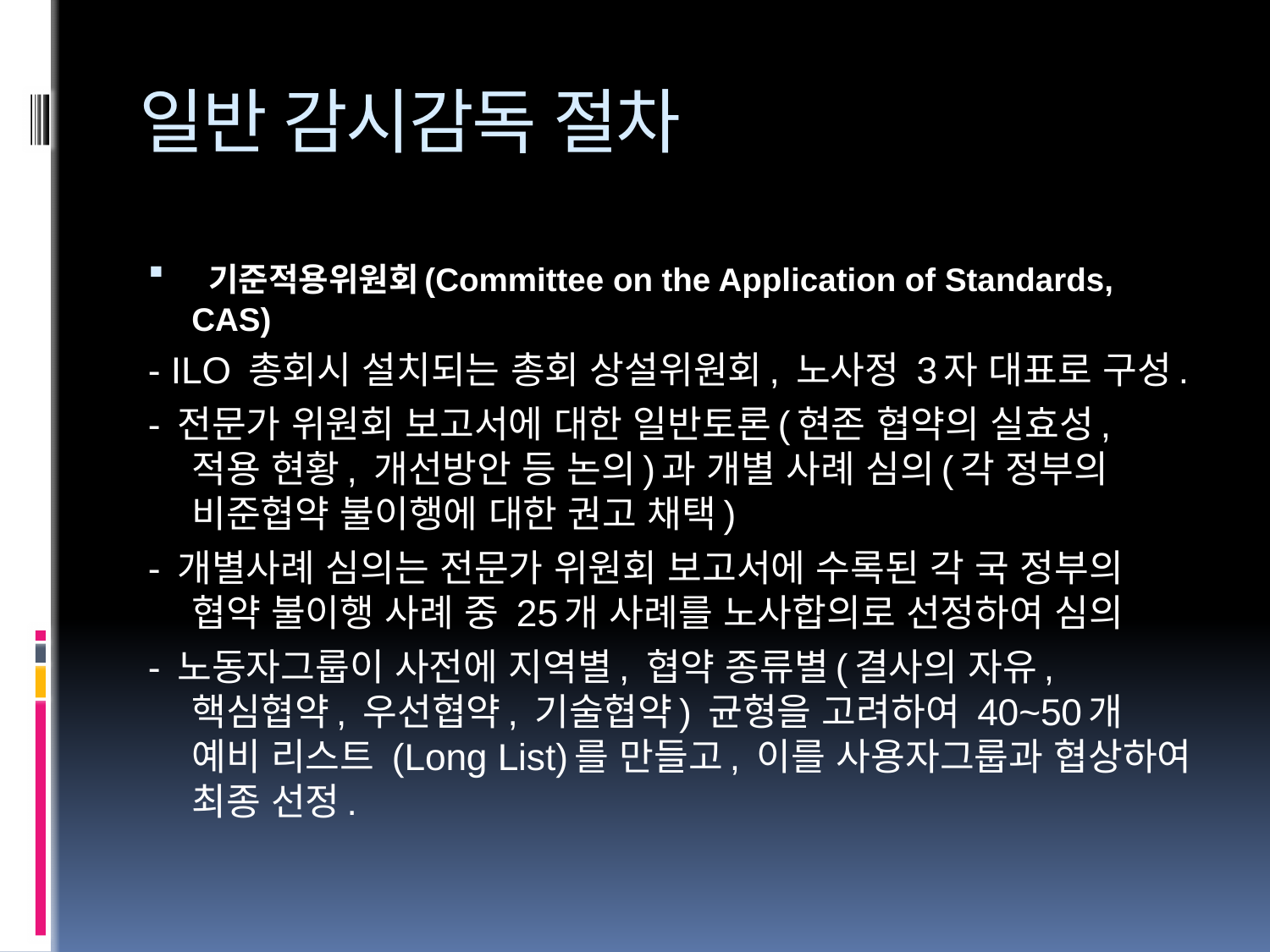

# 일반 감시감독 절차
 기준적용위원회(Committee on the Application of Standards, CAS)
- ILO 총회시 설치되는 총회 상설위원회, 노사정 3자 대표로 구성.
- 전문가 위원회 보고서에 대한 일반토론(현존 협약의 실효성, 적용 현황, 개선방안 등 논의)과 개별 사례 심의(각 정부의 비준협약 불이행에 대한 권고 채택)
- 개별사례 심의는 전문가 위원회 보고서에 수록된 각 국 정부의 협약 불이행 사례 중 25개 사례를 노사합의로 선정하여 심의
- 노동자그룹이 사전에 지역별, 협약 종류별(결사의 자유, 핵심협약, 우선협약, 기술협약) 균형을 고려하여 40~50개 예비 리스트 (Long List)를 만들고, 이를 사용자그룹과 협상하여 최종 선정.